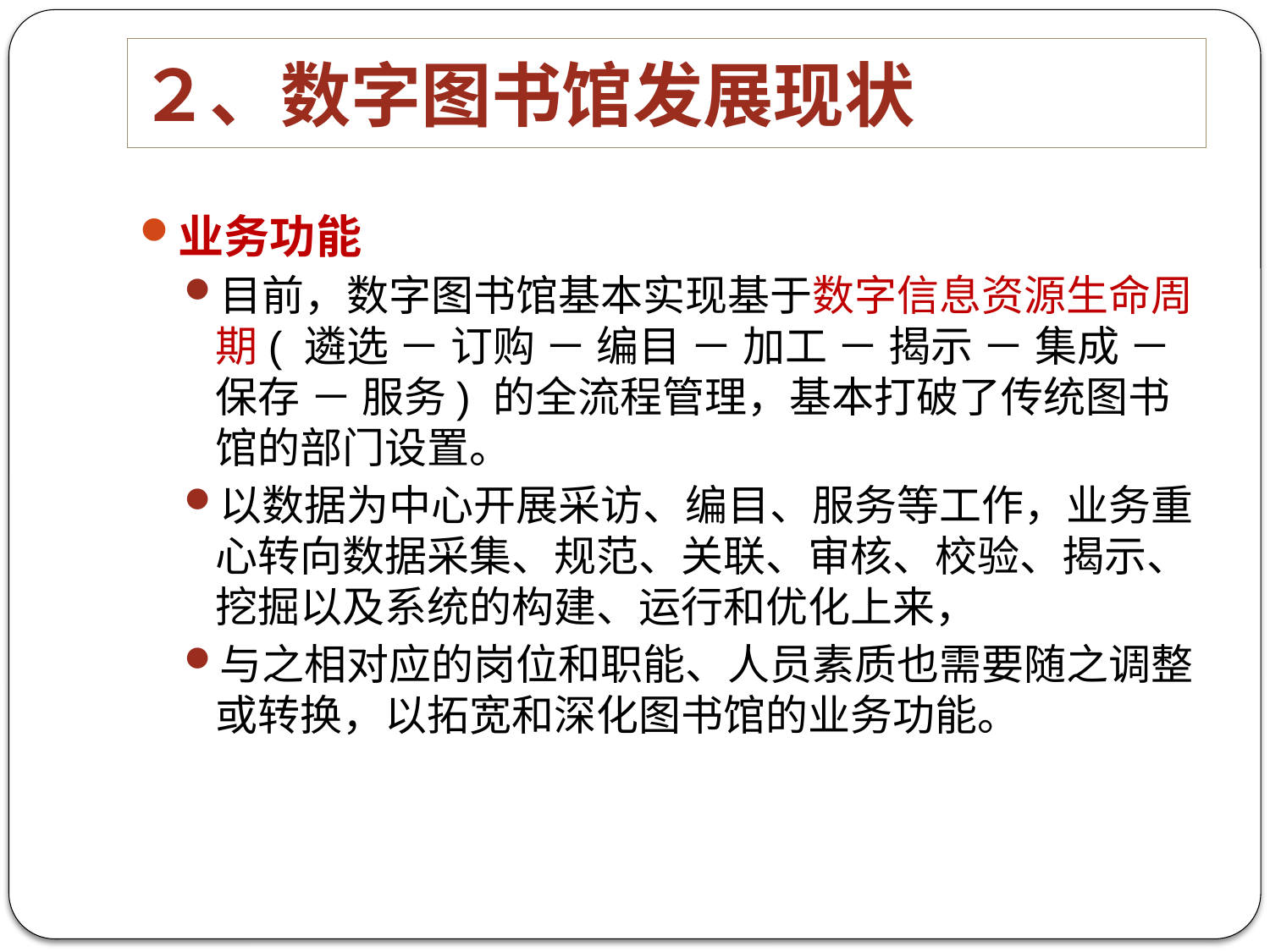

# ２、数字图书馆发展现状
业务功能
目前，数字图书馆基本实现基于数字信息资源生命周期( 遴选 － 订购 － 编目 － 加工 － 揭示 － 集成 － 保存 － 服务) 的全流程管理，基本打破了传统图书馆的部门设置。
以数据为中心开展采访、编目、服务等工作，业务重心转向数据采集、规范、关联、审核、校验、揭示、挖掘以及系统的构建、运行和优化上来，
与之相对应的岗位和职能、人员素质也需要随之调整或转换，以拓宽和深化图书馆的业务功能。